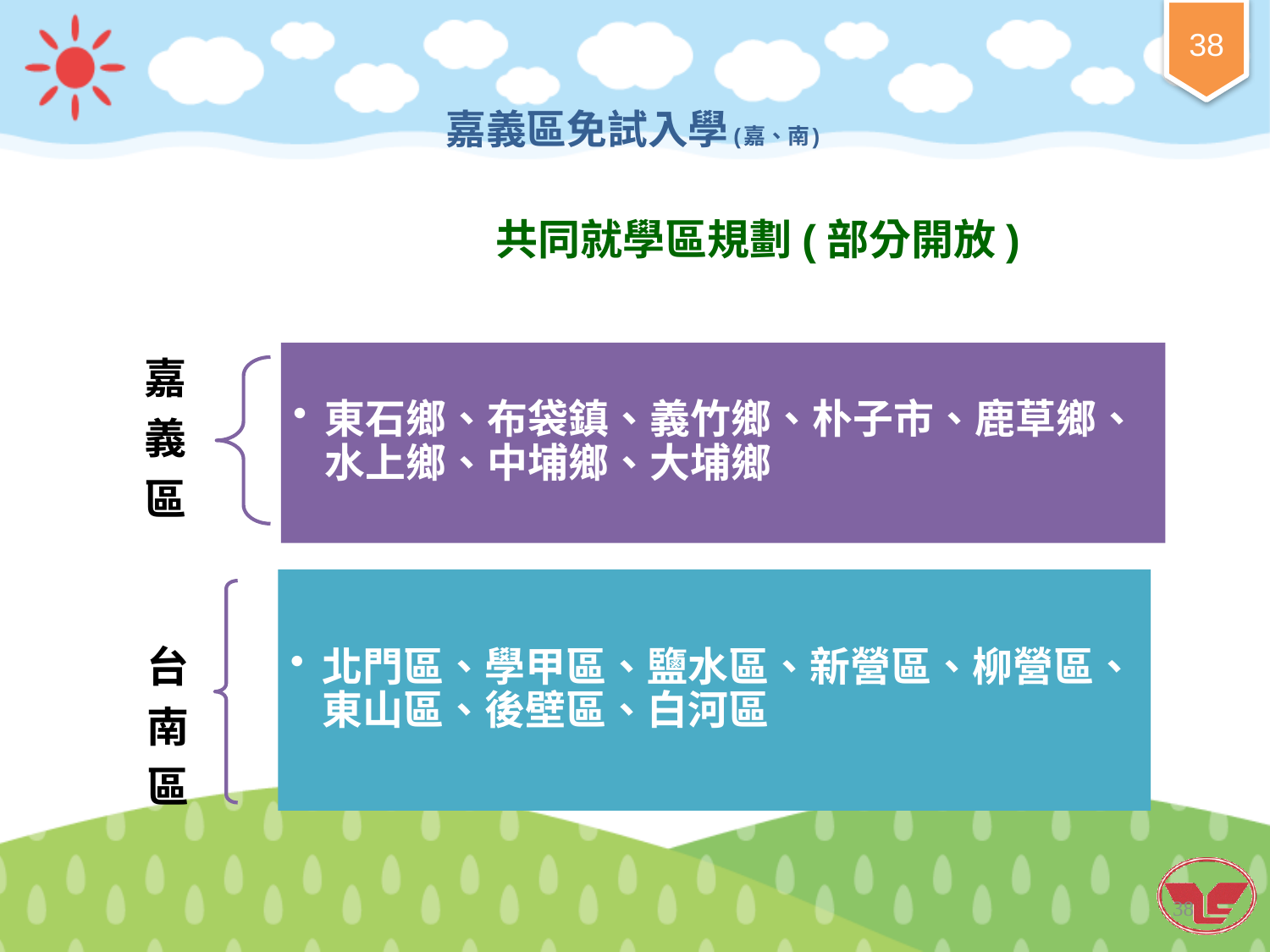

# 嘉義區免試入學(嘉、南)
共同就學區規劃(部分開放)
嘉
義
區
東石鄉、布袋鎮、義竹鄉、朴子市、鹿草鄉、水上鄉、中埔鄉、大埔鄉

台
南
區

北門區、學甲區、鹽水區、新營區、柳營區、東山區、後壁區、白河區
38